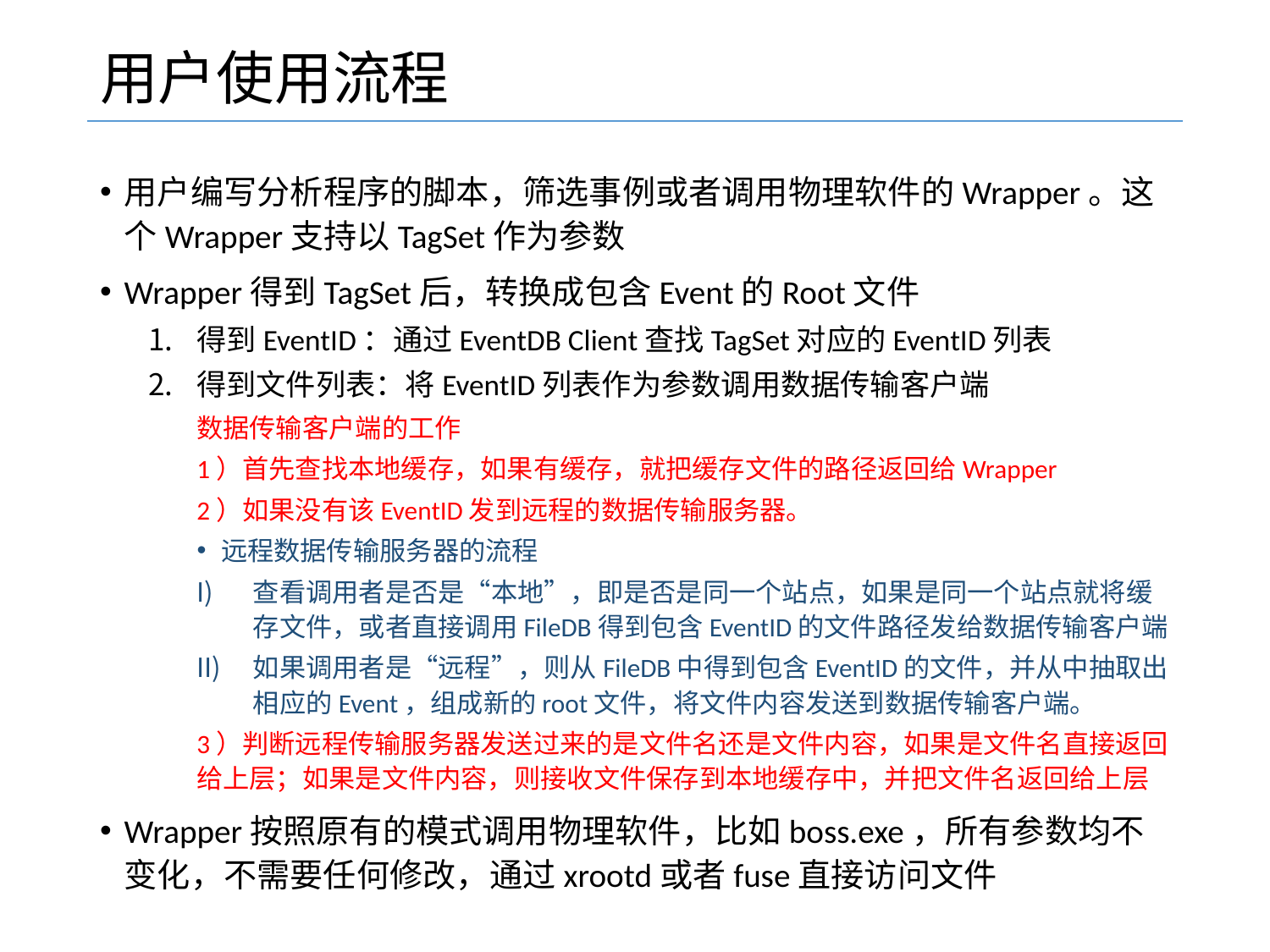

# 用户使用流程
用户编写分析程序的脚本，筛选事例或者调用物理软件的Wrapper。这个Wrapper支持以TagSet作为参数
Wrapper得到TagSet后，转换成包含Event的Root文件
得到EventID：通过EventDB Client查找TagSet对应的EventID列表
得到文件列表：将EventID列表作为参数调用数据传输客户端
数据传输客户端的工作
1）首先查找本地缓存，如果有缓存，就把缓存文件的路径返回给Wrapper
2）如果没有该EventID发到远程的数据传输服务器。
远程数据传输服务器的流程
查看调用者是否是“本地”，即是否是同一个站点，如果是同一个站点就将缓存文件，或者直接调用FileDB得到包含EventID的文件路径发给数据传输客户端
如果调用者是“远程”，则从FileDB中得到包含EventID的文件，并从中抽取出相应的Event，组成新的root文件，将文件内容发送到数据传输客户端。
3）判断远程传输服务器发送过来的是文件名还是文件内容，如果是文件名直接返回给上层；如果是文件内容，则接收文件保存到本地缓存中，并把文件名返回给上层
Wrapper按照原有的模式调用物理软件，比如boss.exe，所有参数均不变化，不需要任何修改，通过xrootd或者fuse直接访问文件